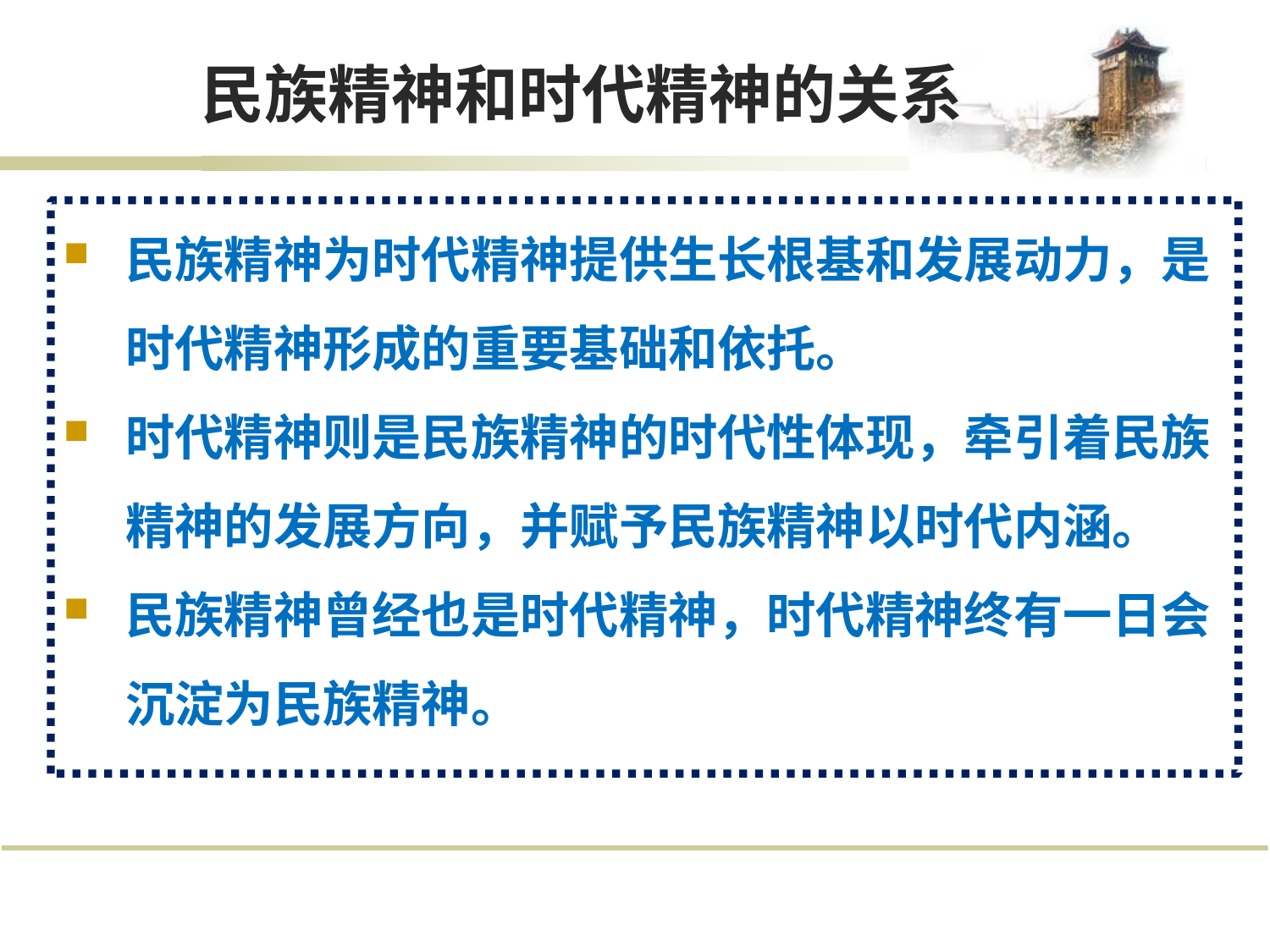

# 民族精神和时代精神的关系

民族精神为时代精神提供生长根基和发展动力，是 时代精神形成的重要基础和依托。
时代精神则是民族精神的时代性体现，牵引着民族 精神的发展方向，并赋予民族精神以时代内涵。
民族精神曾经也是时代精神，时代精神终有一日会 沉淀为民族精神。